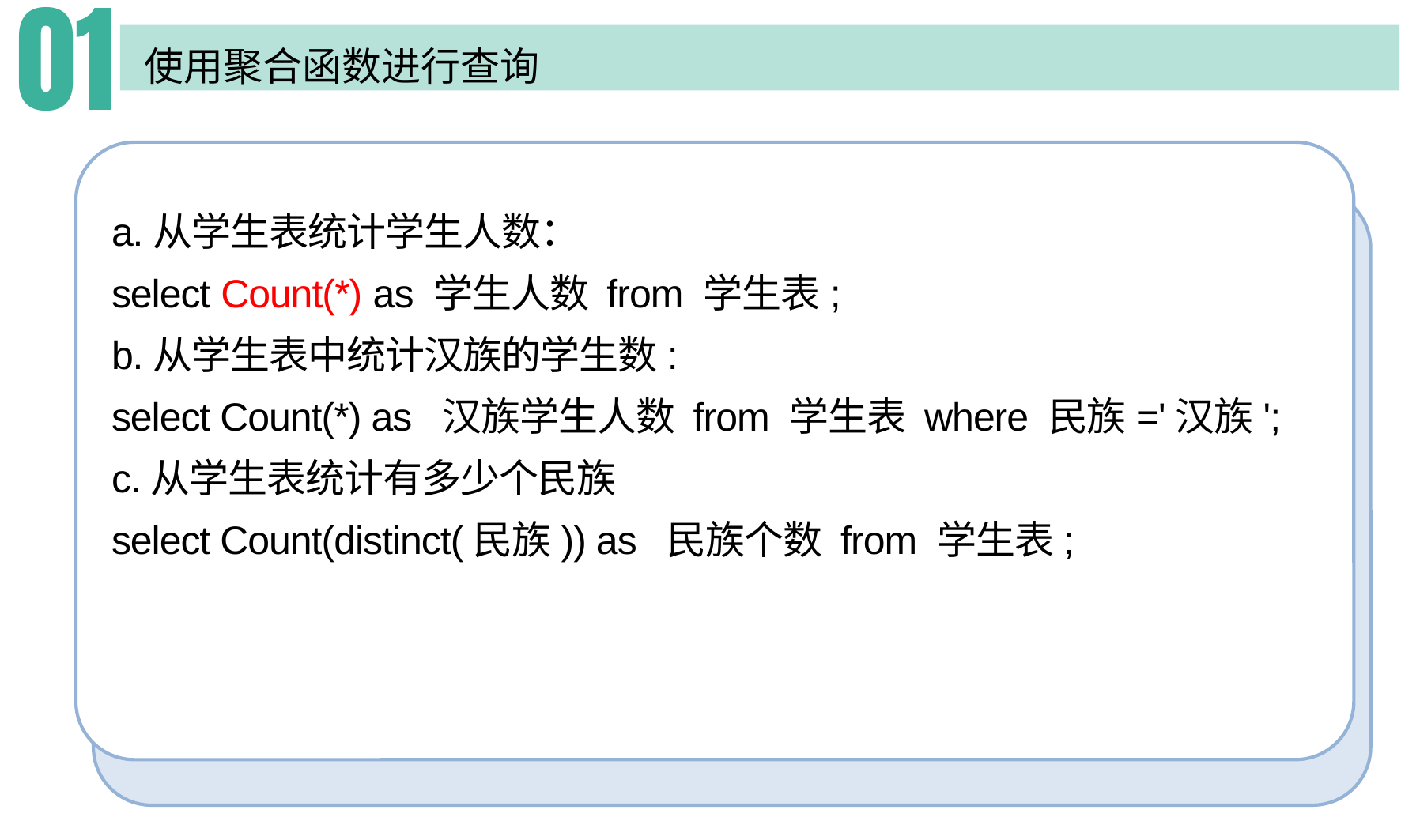

01

使用聚合函数进行查询

a.从学生表统计学生人数：
select Count(*) as 学生人数 from 学生表;
b.从学生表中统计汉族的学生数:
select Count(*) as  汉族学生人数 from 学生表 where 民族='汉族';
c.从学生表统计有多少个民族
select Count(distinct(民族)) as  民族个数 from 学生表;